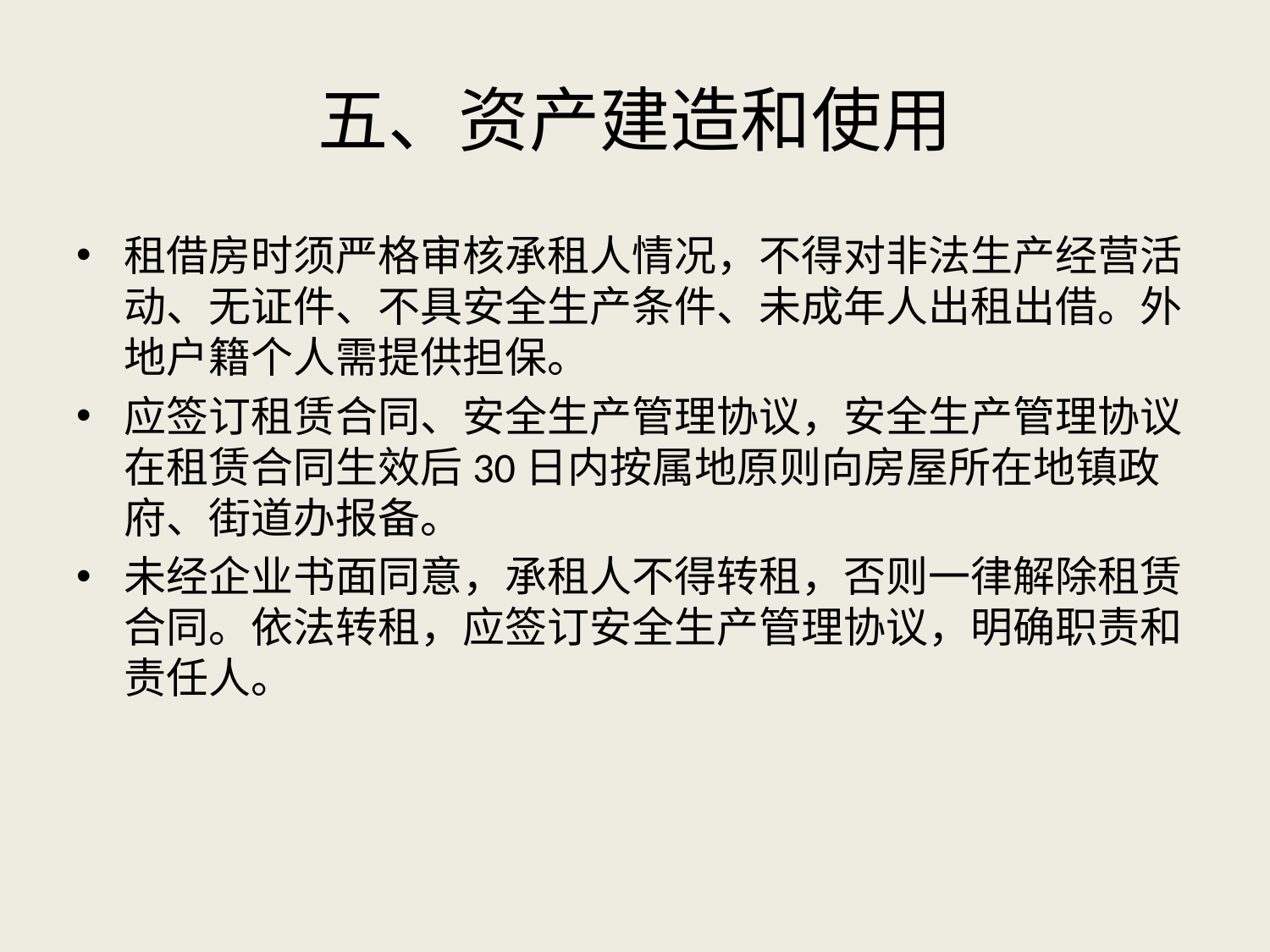

# 五、资产建造和使用
租借房时须严格审核承租人情况，不得对非法生产经营活动、无证件、不具安全生产条件、未成年人出租出借。外地户籍个人需提供担保。
应签订租赁合同、安全生产管理协议，安全生产管理协议在租赁合同生效后30日内按属地原则向房屋所在地镇政府、街道办报备。
未经企业书面同意，承租人不得转租，否则一律解除租赁合同。依法转租，应签订安全生产管理协议，明确职责和责任人。